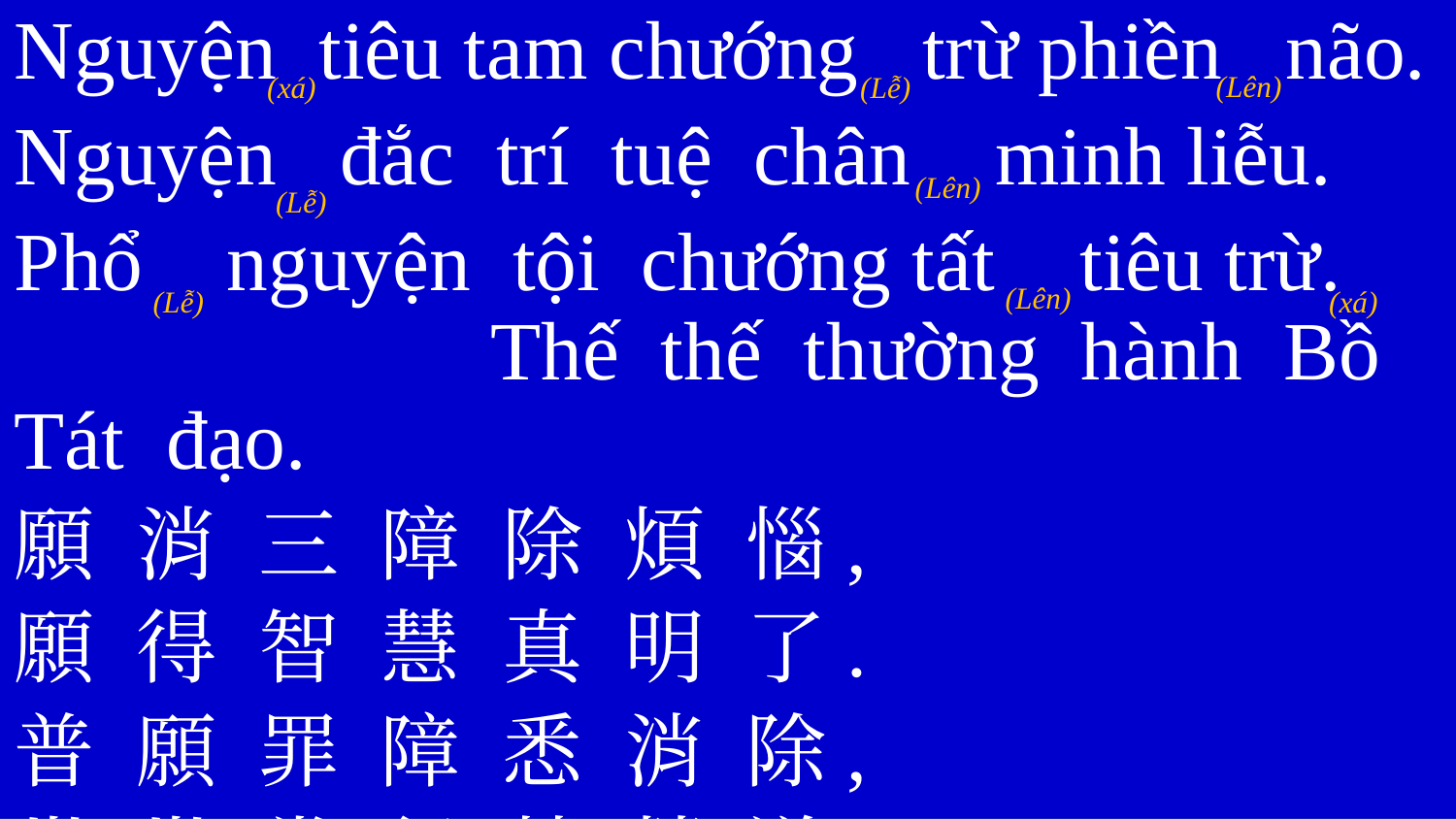

Nguyện  tiêu tam chướng   trừ phiền   não.
Nguyện   đắc  trí  tuệ  chân    minh liễu.
Phổ    nguyện  tội  chướng tất    tiêu trừ.                            Thế  thế  thường  hành  Bồ  Tát  đạo.
願  消  三  障  除  煩  惱,
願  得  智  慧  真  明  了.
普  願  罪  障  悉  消  除,
世  世  常  行  菩  薩  道.
(Lên)
(xá)
(Lễ)
(Lên)
(Lễ)
(Lên)
(Lễ)
(xá)